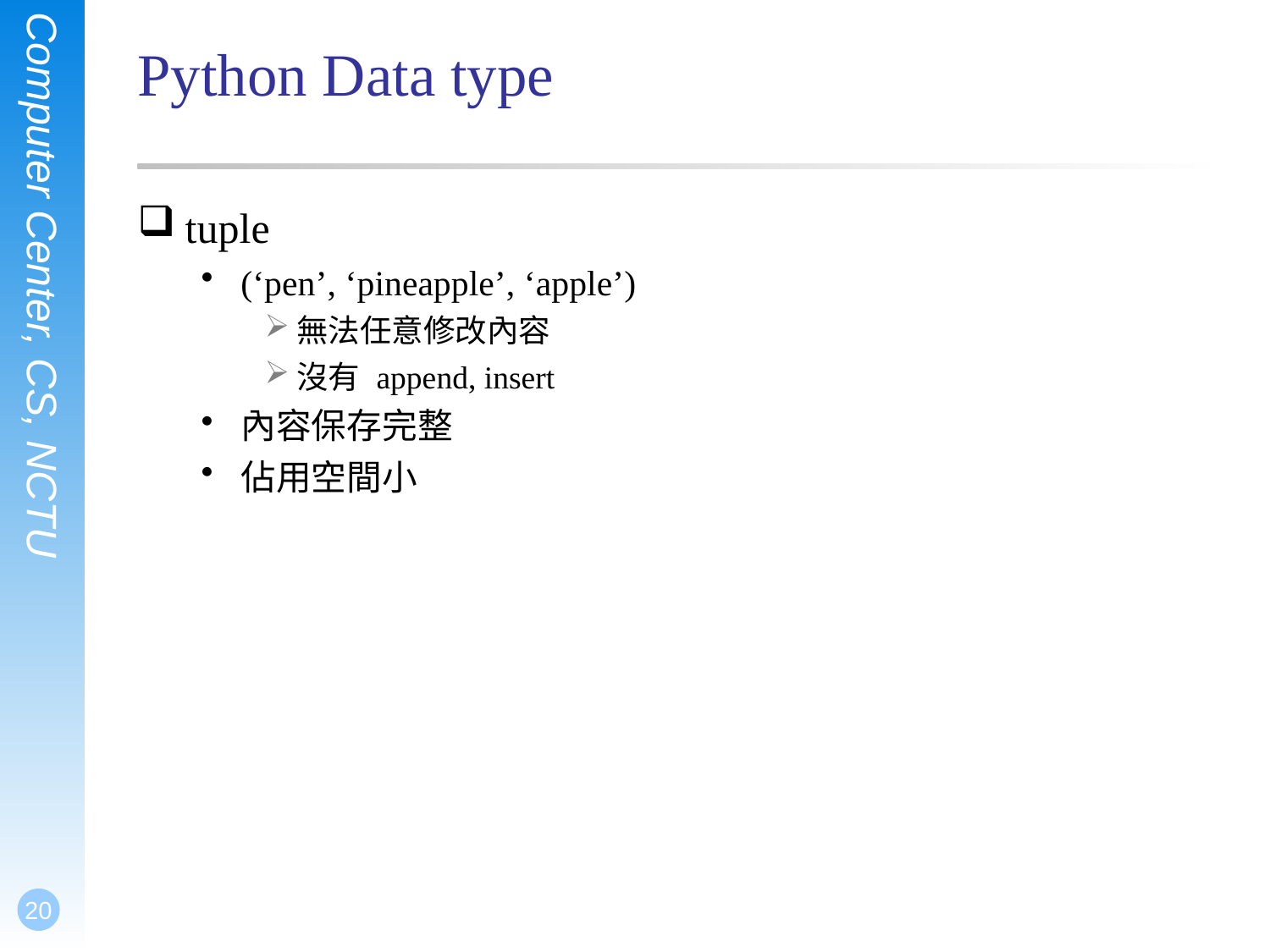

# Python Data type
tuple
(‘pen’, ‘pineapple’, ‘apple’)
無法任意修改內容
沒有 append, insert
內容保存完整
佔用空間小